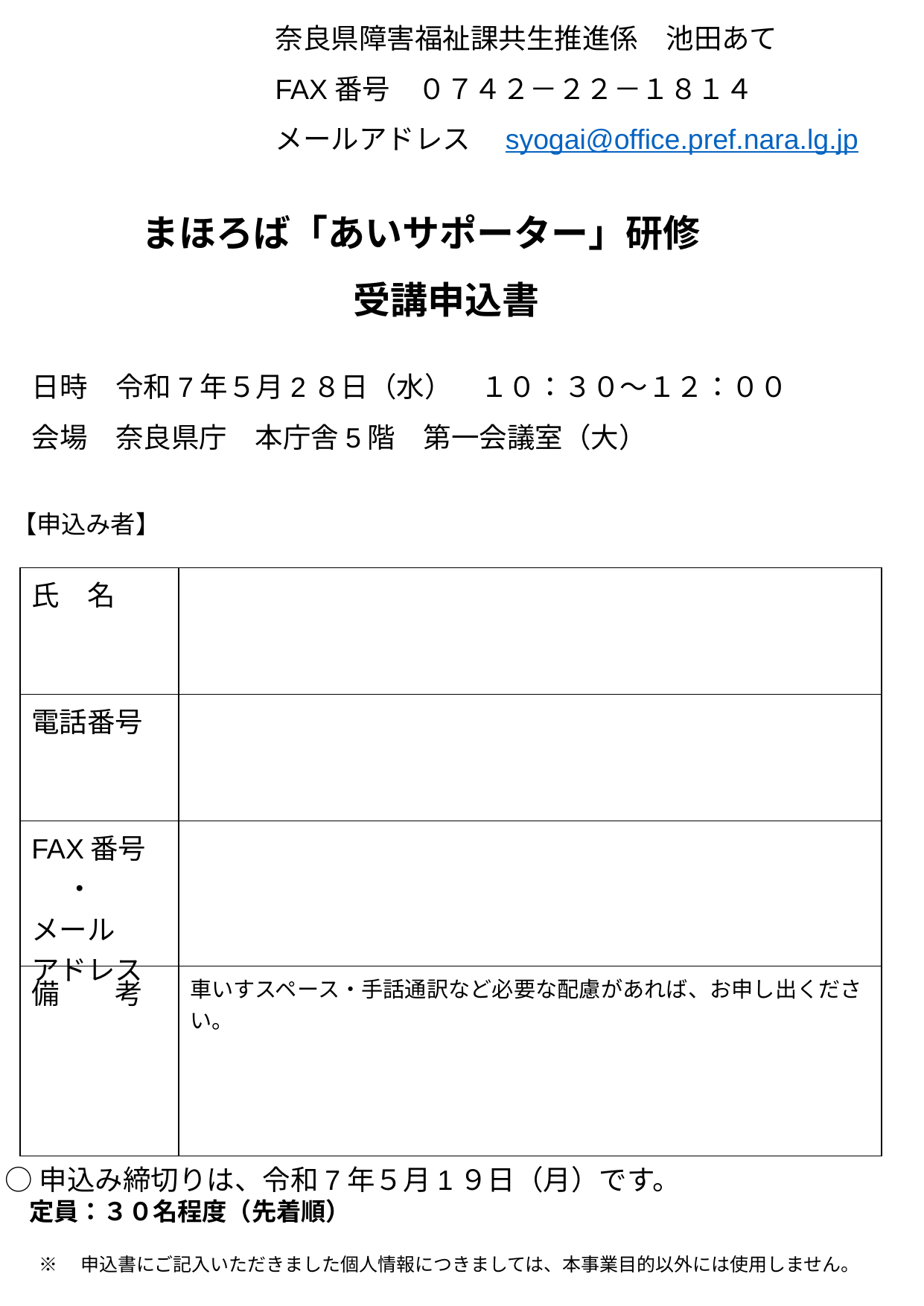

奈良県障害福祉課共生推進係　池田あて
FAX番号　０７４２－２２－１８１４
メールアドレス　syogai@office.pref.nara.lg.jp

　　　まほろば「あいサポーター」研修
受講申込書
日時　令和7年５月2８日（水）　１０：３０～１２：００
会場　奈良県庁　本庁舎5階　第一会議室（大）
【申込み者】
|  |
| --- |
| 氏　名 |  |
| --- | --- |
| 電話番号 |  |
| FAX番号 　 ・ メール アドレス |  |
| 備　　考 | 車いすスペース・手話通訳など必要な配慮があれば、お申し出ください。 |
○申込み締切りは、令和7年５月1９日（月）です。
　定員：３０名程度（先着順）
※　申込書にご記入いただきました個人情報につきましては、本事業目的以外には使用しません。